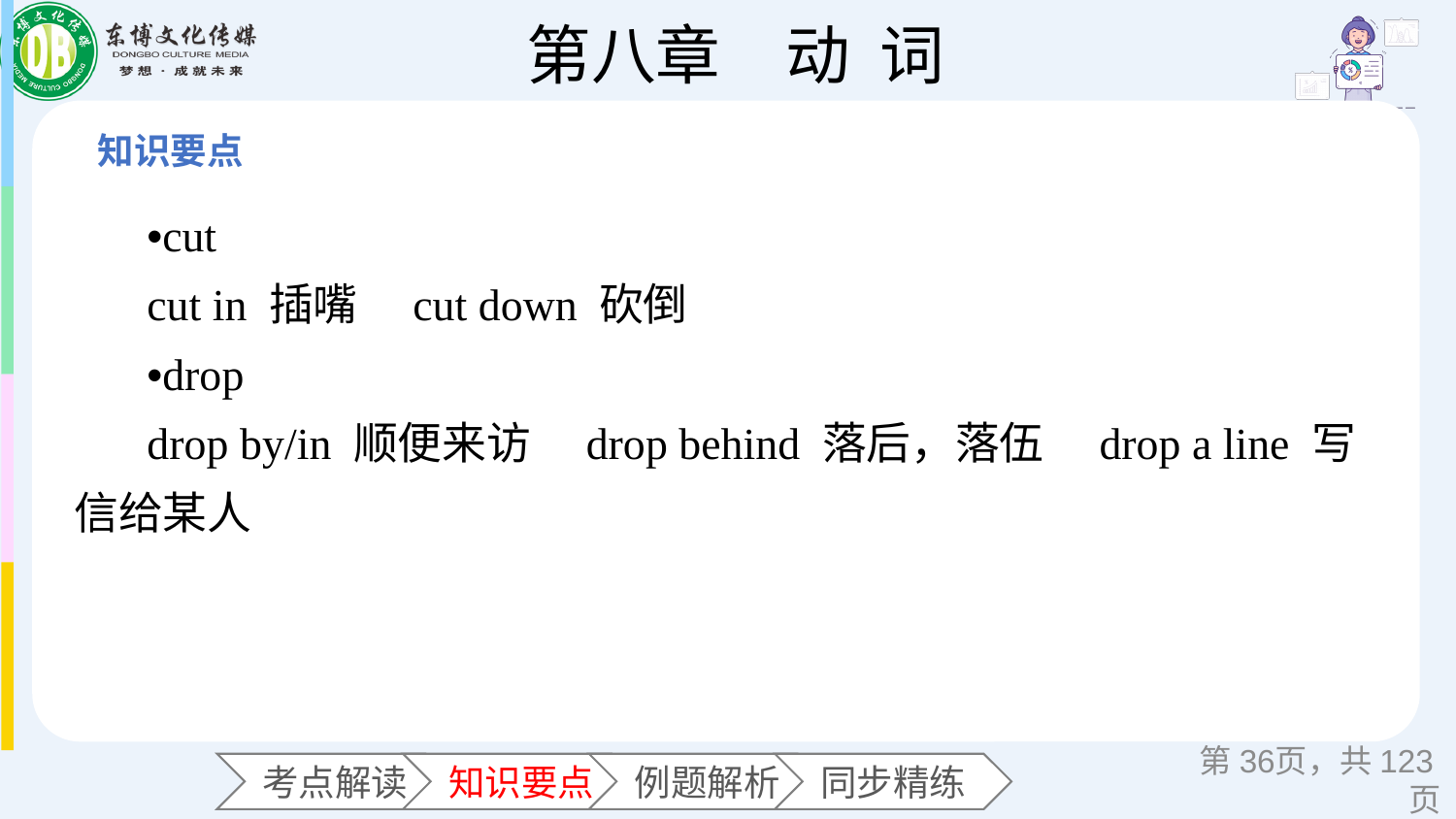

•cut
cut in 插嘴　cut down 砍倒
•drop
drop by/in 顺便来访　drop behind 落后，落伍　drop a line 写信给某人
第36页，共123页